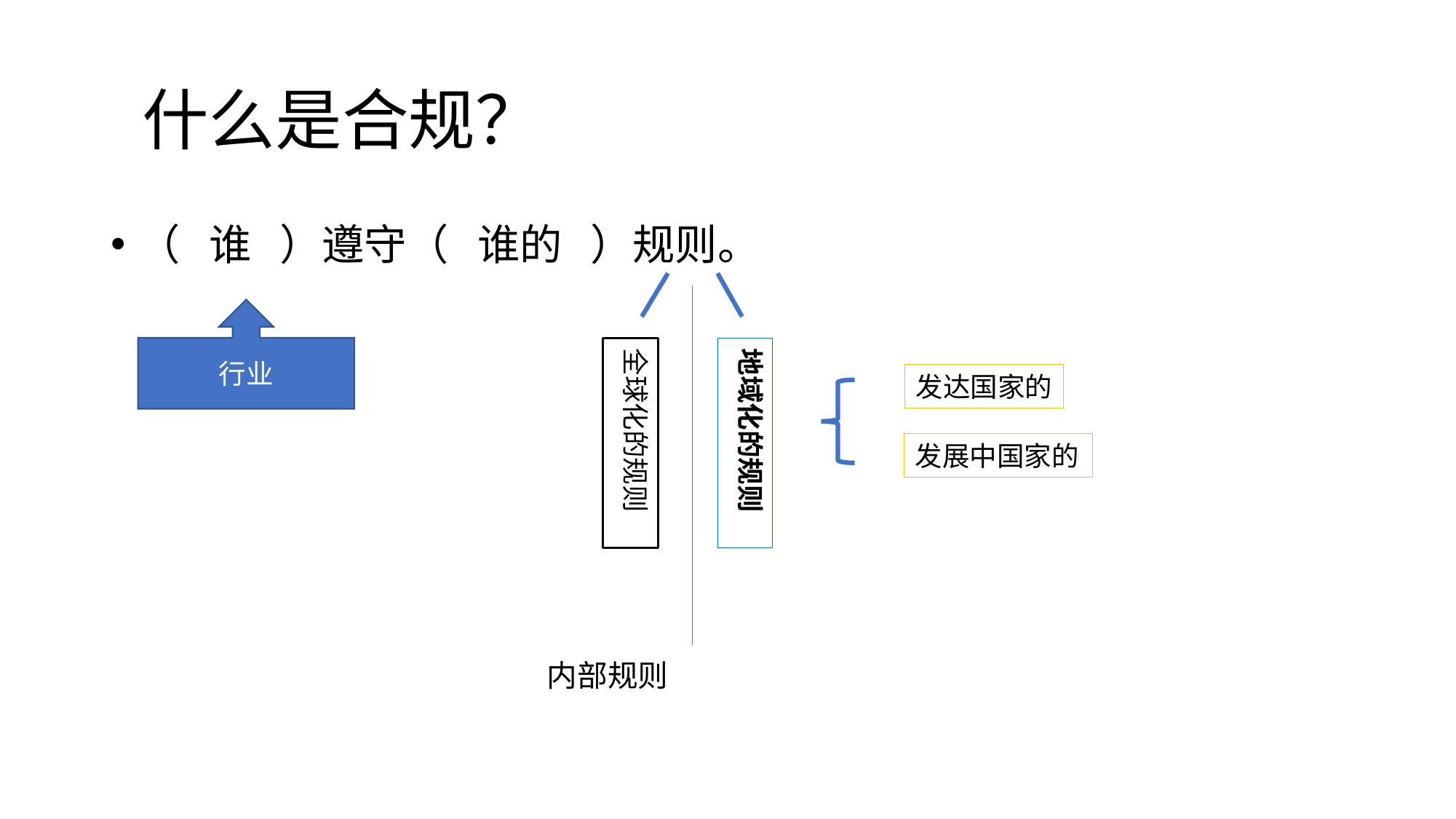

# 什么是合规？
（   谁   ）遵守（   谁的   ）规则。

                                             内部规则

行业
地域化的规则
全球化的规则
发达国家的

发展中国家的